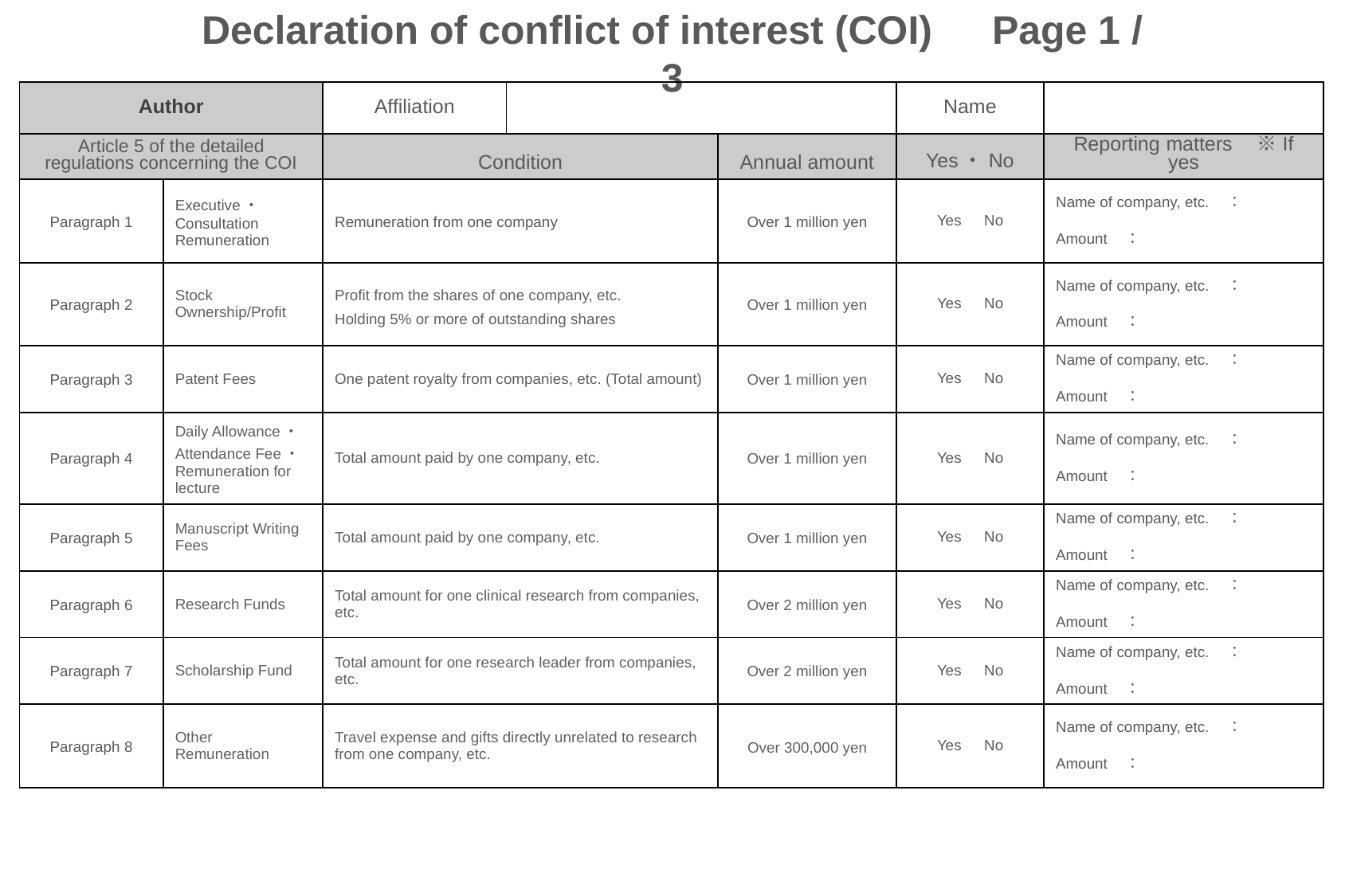

# Declaration of conflict of interest (COI)　Page 1 / 3
| Author |  | Affiliation |  |  | Name |  |
| --- | --- | --- | --- | --- | --- | --- |
| Article 5 of the detailed regulations concerning the COI |  | Condition |  | Annual amount | Yes・No | Reporting matters　※If yes |
| Paragraph 1 | Executive・Consultation Remuneration | Remuneration from one company |  | Over 1 million yen | Yes　No | Name of company, etc.　： 　 Amount　： |
| Paragraph 2 | Stock Ownership/Profit | Profit from the shares of one company, etc. Holding 5% or more of outstanding shares |  | Over 1 million yen | Yes　No | Name of company, etc.　： 　 Amount　： |
| Paragraph 3 | Patent Fees | One patent royalty from companies, etc. (Total amount) |  | Over 1 million yen | Yes　No | Name of company, etc.　： 　 Amount　： |
| Paragraph 4 | Daily Allowance・ Attendance Fee・Remuneration for lecture | Total amount paid by one company, etc. |  | Over 1 million yen | Yes　No | Name of company, etc.　： 　 Amount　： |
| Paragraph 5 | Manuscript Writing Fees | Total amount paid by one company, etc. |  | Over 1 million yen | Yes　No | Name of company, etc.　： 　 Amount　： |
| Paragraph 6 | Research Funds | Total amount for one clinical research from companies, etc. |  | Over 2 million yen | Yes　No | Name of company, etc.　： 　 Amount　： |
| Paragraph 7 | Scholarship Fund | Total amount for one research leader from companies, etc. |  | Over 2 million yen | Yes　No | Name of company, etc.　： 　 Amount　： |
| Paragraph 8 | Other Remuneration | Travel expense and gifts directly unrelated to research from one company, etc. |  | Over 300,000 yen | Yes　No | Name of company, etc.　： 　 Amount　： |